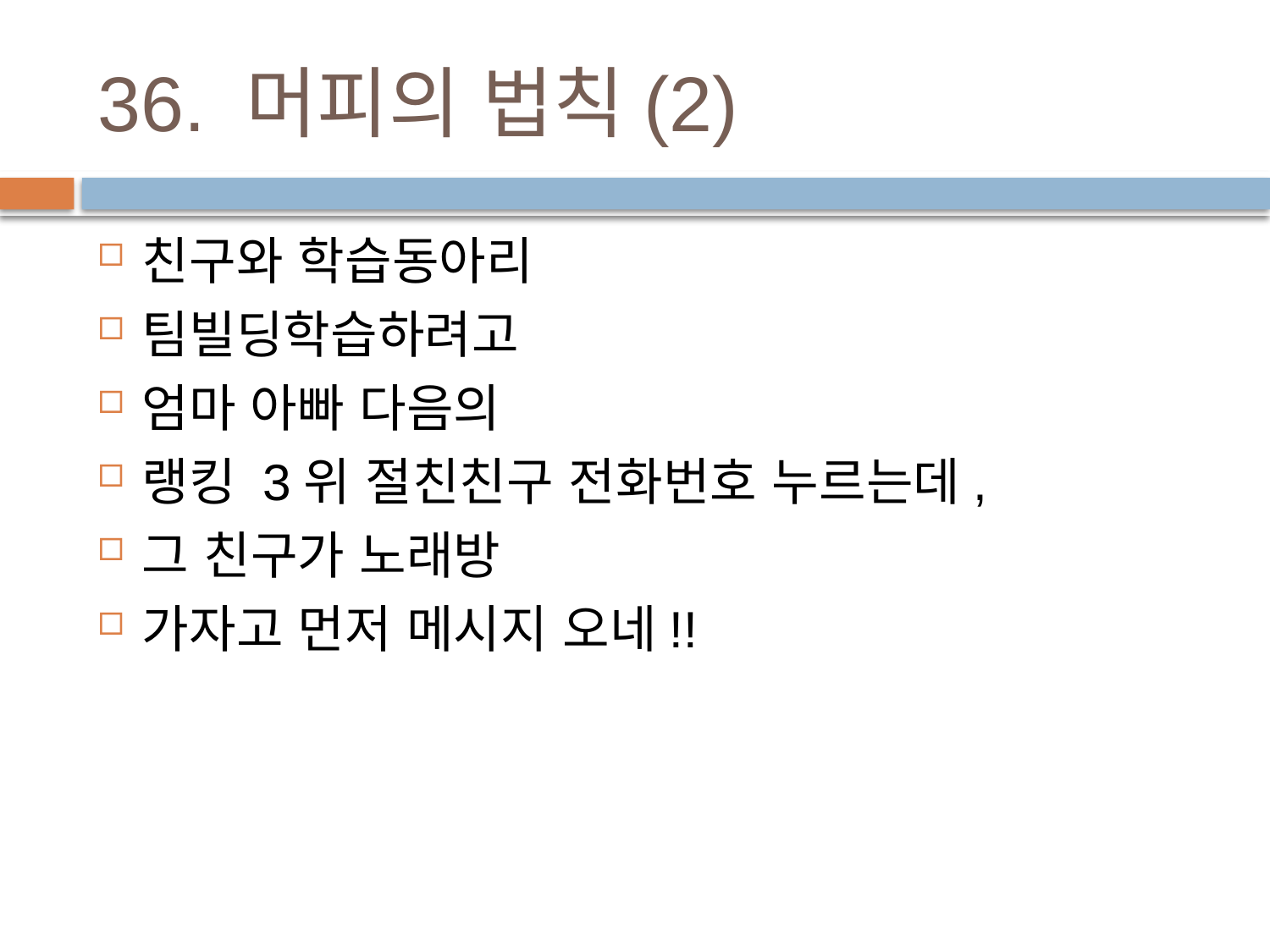

# 36. 머피의 법칙(2)
친구와 학습동아리
팀빌딩학습하려고
엄마 아빠 다음의
랭킹 3위 절친친구 전화번호 누르는데,
그 친구가 노래방
가자고 먼저 메시지 오네!!